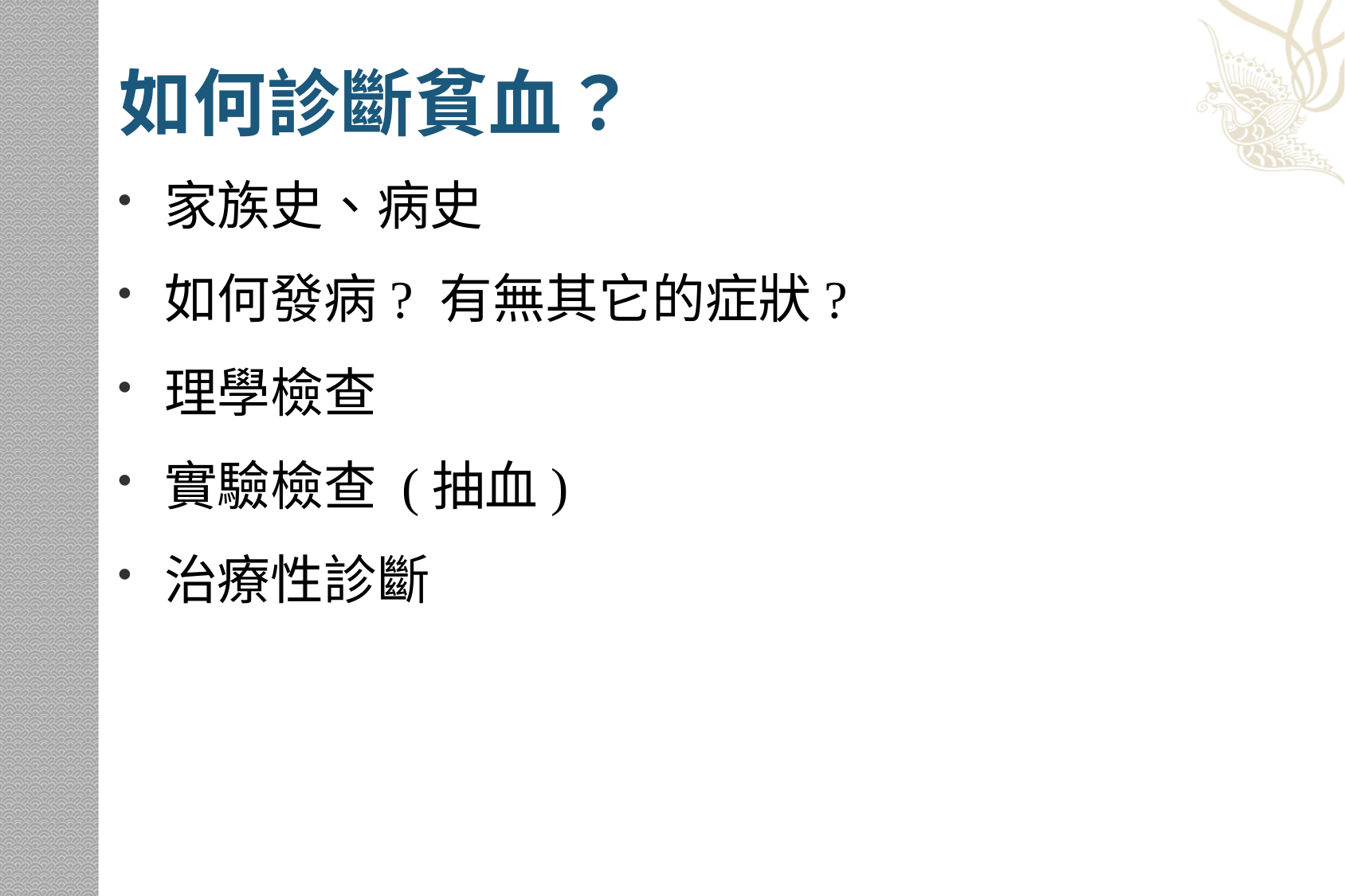

# 如何診斷貧血？
家族史、病史
如何發病? 有無其它的症狀?
理學檢查
實驗檢查 (抽血)
治療性診斷